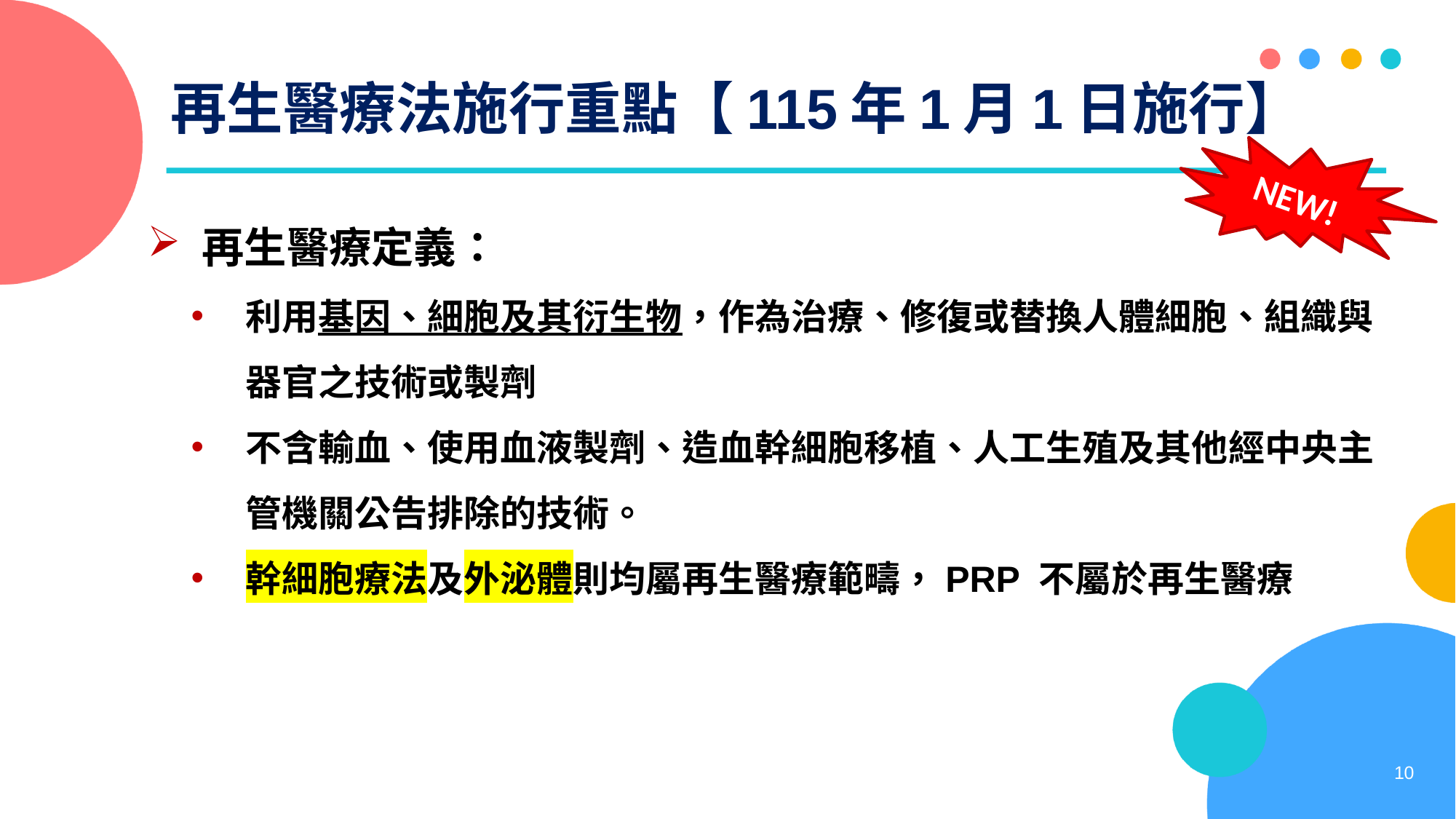

# 再生醫療法施行重點【115年1月1日施行】
NEW!
再生醫療定義：
利用基因、細胞及其衍生物，作為治療、修復或替換人體細胞、組織與器官之技術或製劑
不含輸血、使用血液製劑、造血幹細胞移植、人工生殖及其他經中央主管機關公告排除的技術。
幹細胞療法及外泌體則均屬再生醫療範疇，PRP 不屬於再生醫療
10